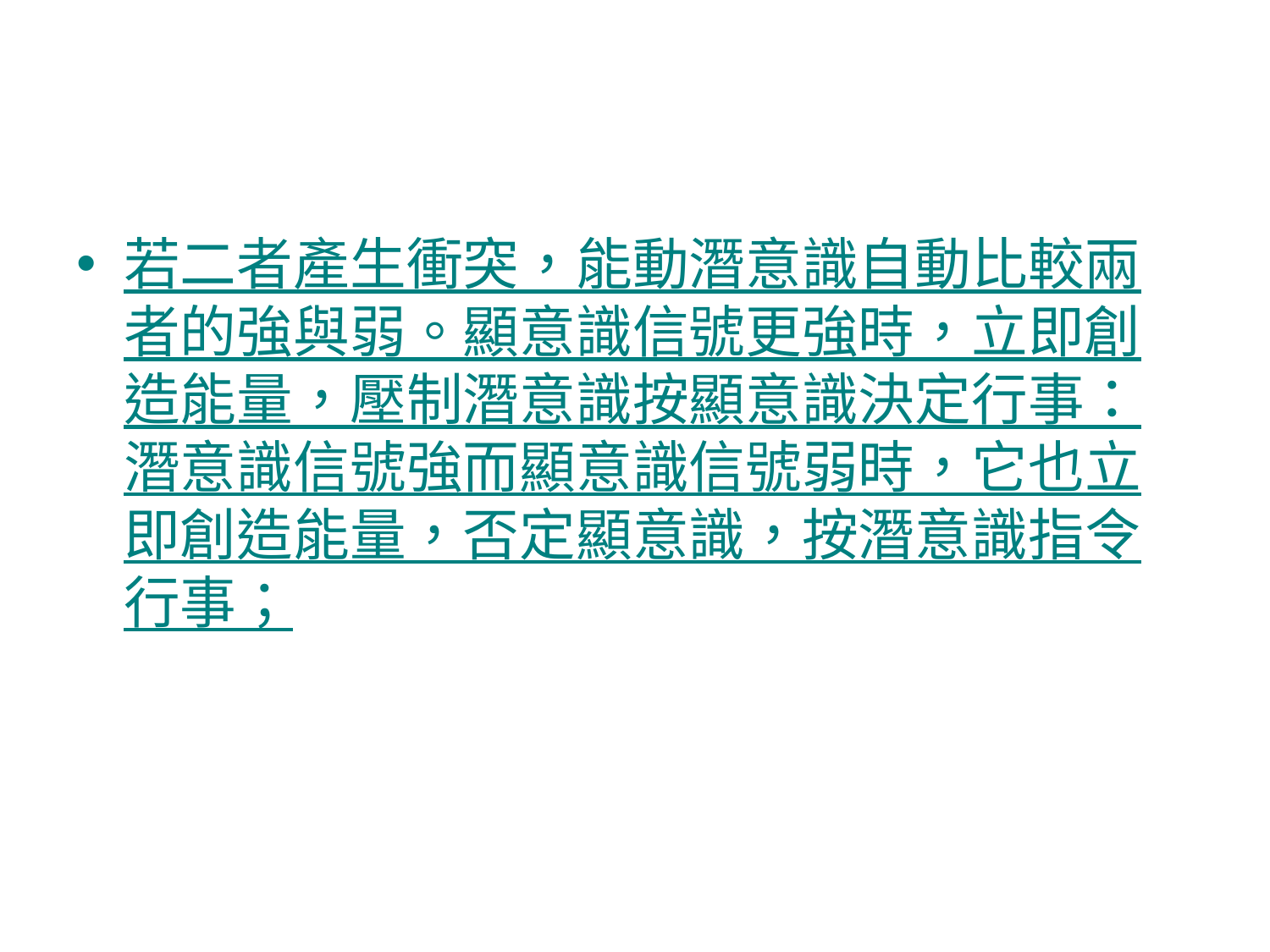

#
若二者產生衝突，能動潛意識自動比較兩者的強與弱。顯意識信號更強時，立即創造能量，壓制潛意識按顯意識決定行事：潛意識信號強而顯意識信號弱時，它也立即創造能量，否定顯意識，按潛意識指令行事；